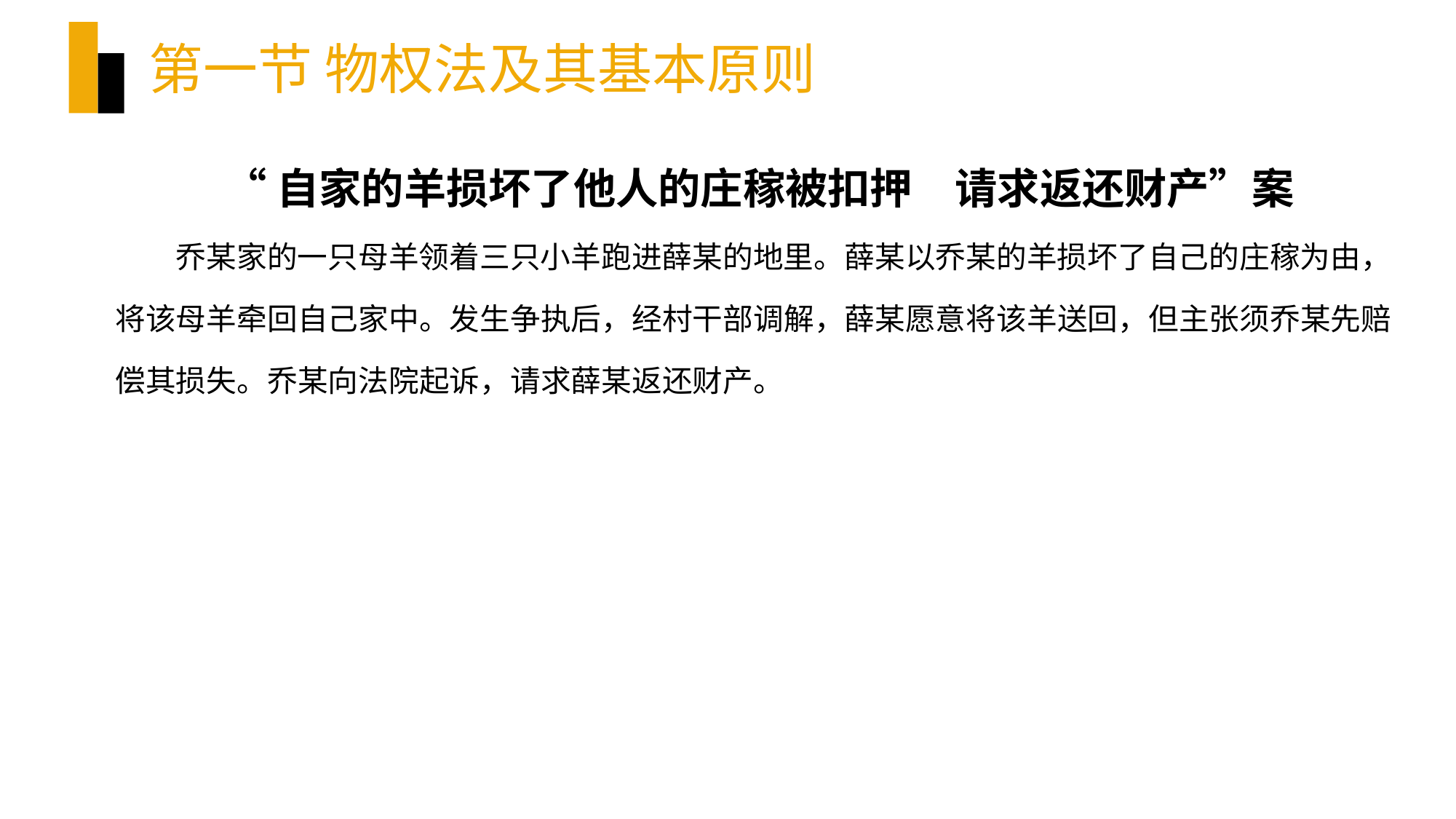

# 第一节 物权法及其基本原则
“自家的羊损坏了他人的庄稼被扣押　请求返还财产”案
乔某家的一只母羊领着三只小羊跑进薛某的地里。薛某以乔某的羊损坏了自己的庄稼为由，将该母羊牵回自己家中。发生争执后，经村干部调解，薛某愿意将该羊送回，但主张须乔某先赔偿其损失。乔某向法院起诉，请求薛某返还财产。